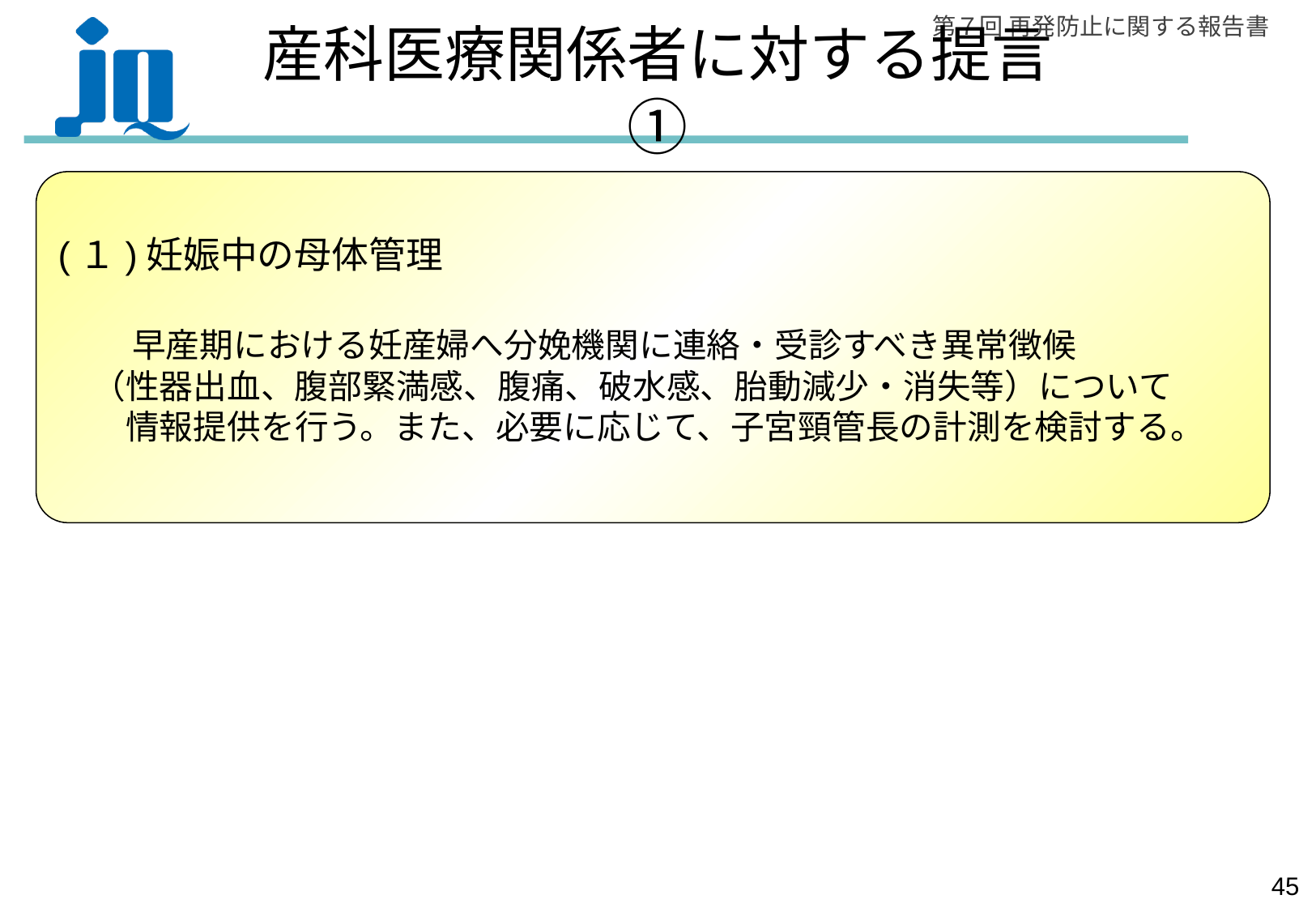

# 産科医療関係者に対する提言①

(１)妊娠中の母体管理

　　早産期における妊産婦へ分娩機関に連絡・受診すべき異常徴候
　（性器出血、腹部緊満感、腹痛、破水感、胎動減少・消失等）について
　　情報提供を行う。また、必要に応じて、子宮頸管長の計測を検討する。
45